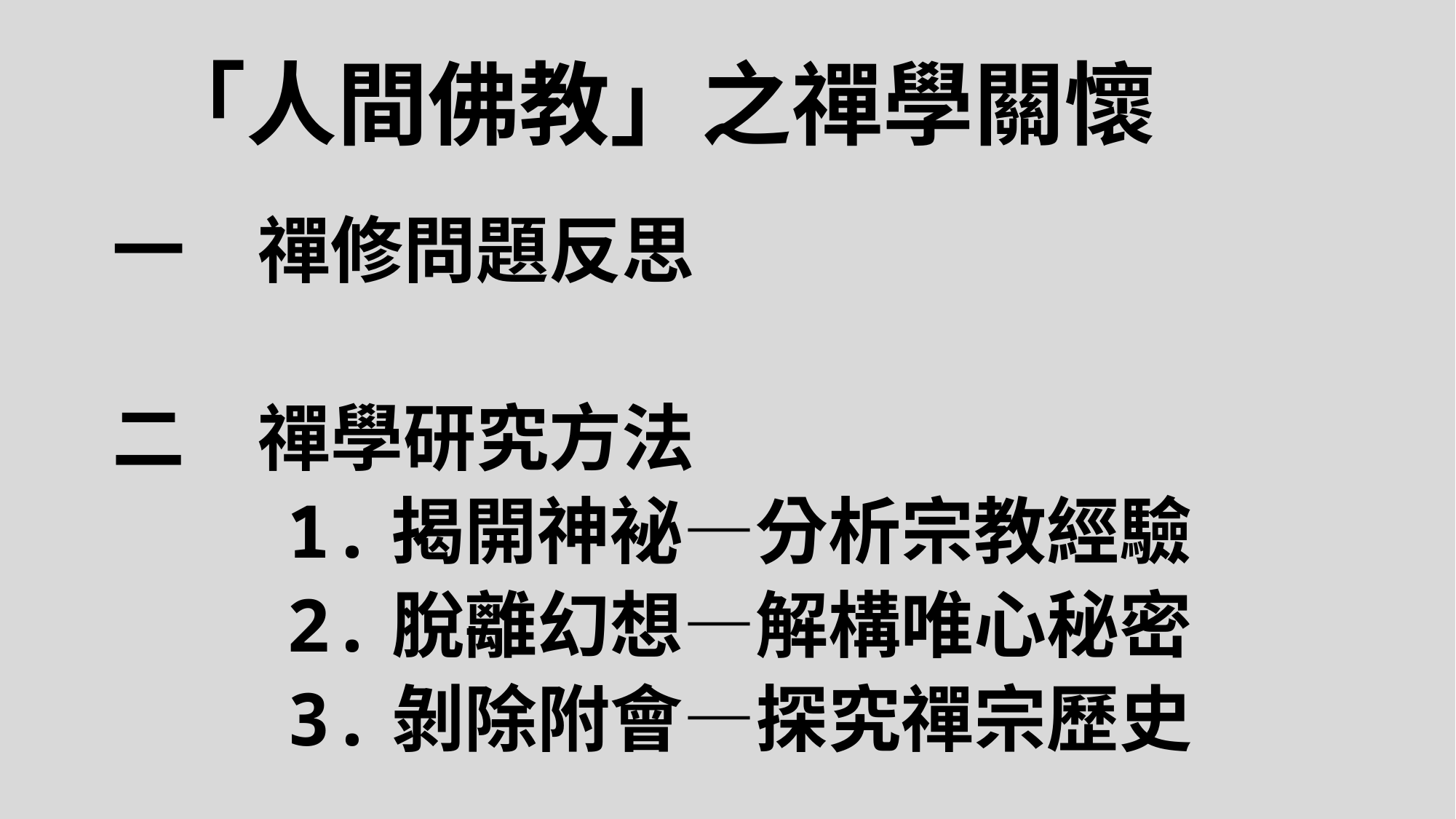

# 「人間佛教」之禪學關懷
一　禪修問題反思

二　禪學研究方法
    1.揭開神袐—分析宗教經驗
    2.脫離幻想—解構唯心秘密
    3.剝除附會—探究禪宗歷史